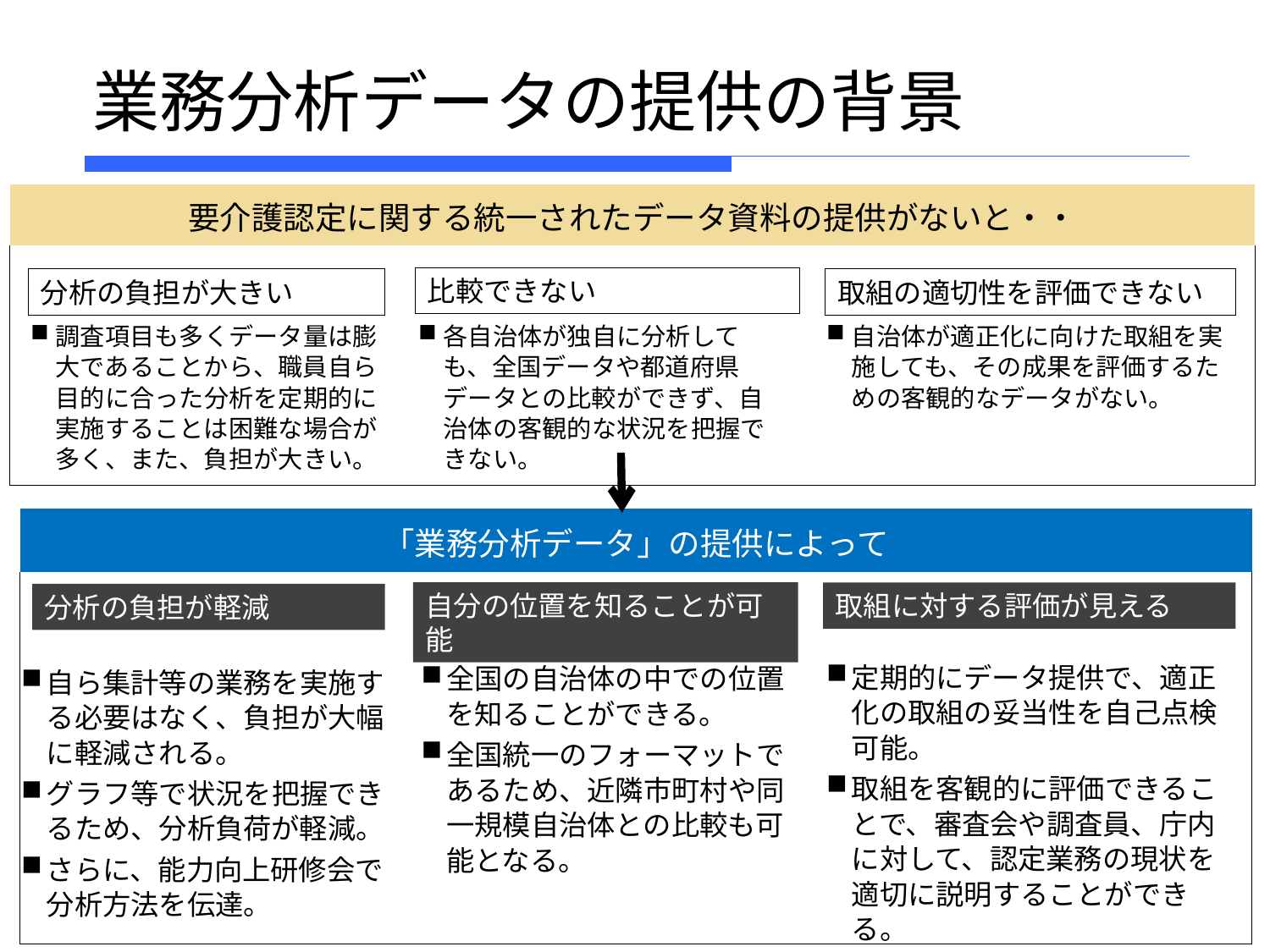

# 業務分析データの提供の背景
| 要介護認定に関する統一されたデータ資料の提供がないと・・ |
| --- |
|  |
比較できない
分析の負担が大きい
取組の適切性を評価できない
調査項目も多くデータ量は膨大であることから、職員自ら目的に合った分析を定期的に実施することは困難な場合が多く、また、負担が大きい。

各自治体が独自に分析しても、全国データや都道府県データとの比較ができず、自治体の客観的な状況を把握できない。
自治体が適正化に向けた取組を実施しても、その成果を評価するための客観的なデータがない。
| 「業務分析データ」の提供によって |
| --- |
|  |
自分の位置を知ることが可能
取組に対する評価が見える
分析の負担が軽減
定期的にデータ提供で、適正化の取組の妥当性を自己点検可能。
取組を客観的に評価できることで、審査会や調査員、庁内に対して、認定業務の現状を適切に説明することができる。
全国の自治体の中での位置を知ることができる。
全国統一のフォーマットであるため、近隣市町村や同一規模自治体との比較も可能となる。
自ら集計等の業務を実施する必要はなく、負担が大幅に軽減される。
グラフ等で状況を把握できるため、分析負荷が軽減。
さらに、能力向上研修会で分析方法を伝達。